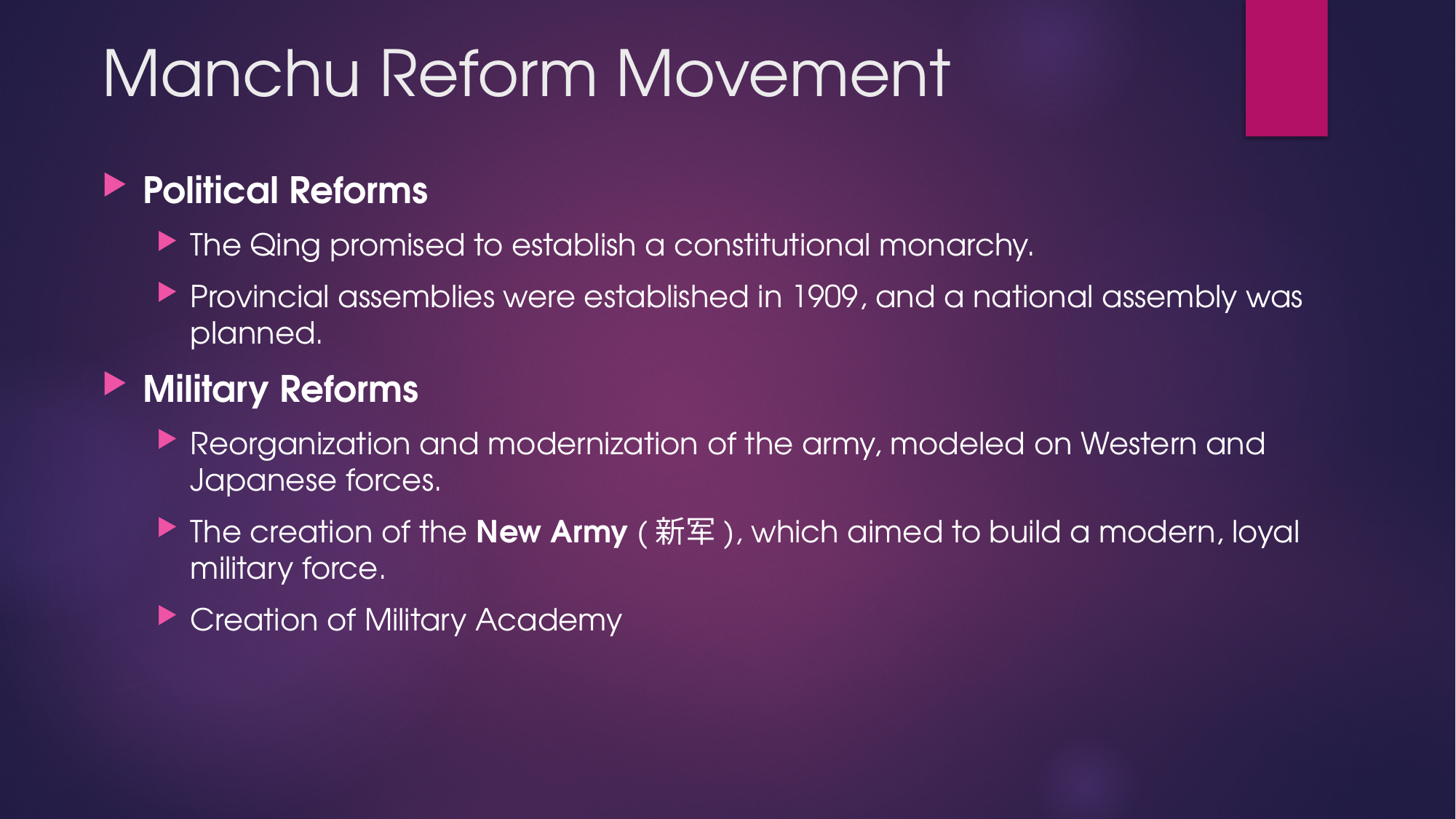

# Manchu Reform Movement
Political Reforms
The Qing promised to establish a constitutional monarchy.
Provincial assemblies were established in 1909, and a national assembly was planned.
Military Reforms
Reorganization and modernization of the army, modeled on Western and Japanese forces.
The creation of the New Army (新军), which aimed to build a modern, loyal military force.
Creation of Military Academy